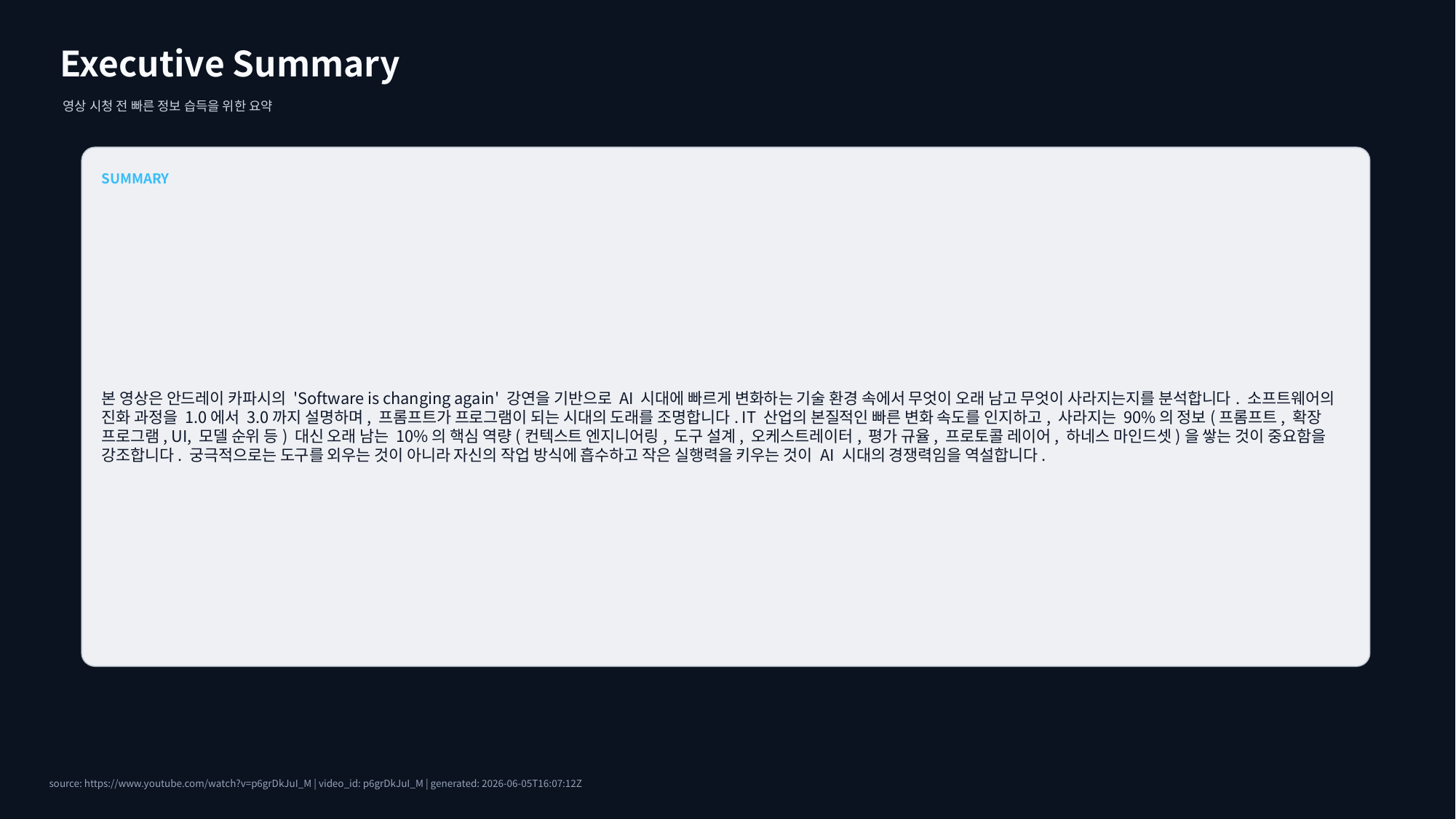

Executive Summary
영상 시청 전 빠른 정보 습득을 위한 요약

SUMMARY
본 영상은 안드레이 카파시의 'Software is changing again' 강연을 기반으로 AI 시대에 빠르게 변화하는 기술 환경 속에서 무엇이 오래 남고 무엇이 사라지는지를 분석합니다. 소프트웨어의 진화 과정을 1.0에서 3.0까지 설명하며, 프롬프트가 프로그램이 되는 시대의 도래를 조명합니다. IT 산업의 본질적인 빠른 변화 속도를 인지하고, 사라지는 90%의 정보(프롬프트, 확장 프로그램, UI, 모델 순위 등) 대신 오래 남는 10%의 핵심 역량(컨텍스트 엔지니어링, 도구 설계, 오케스트레이터, 평가 규율, 프로토콜 레이어, 하네스 마인드셋)을 쌓는 것이 중요함을 강조합니다. 궁극적으로는 도구를 외우는 것이 아니라 자신의 작업 방식에 흡수하고 작은 실행력을 키우는 것이 AI 시대의 경쟁력임을 역설합니다.
source: https://www.youtube.com/watch?v=p6grDkJuI_M | video_id: p6grDkJuI_M | generated: 2026-06-05T16:07:12Z